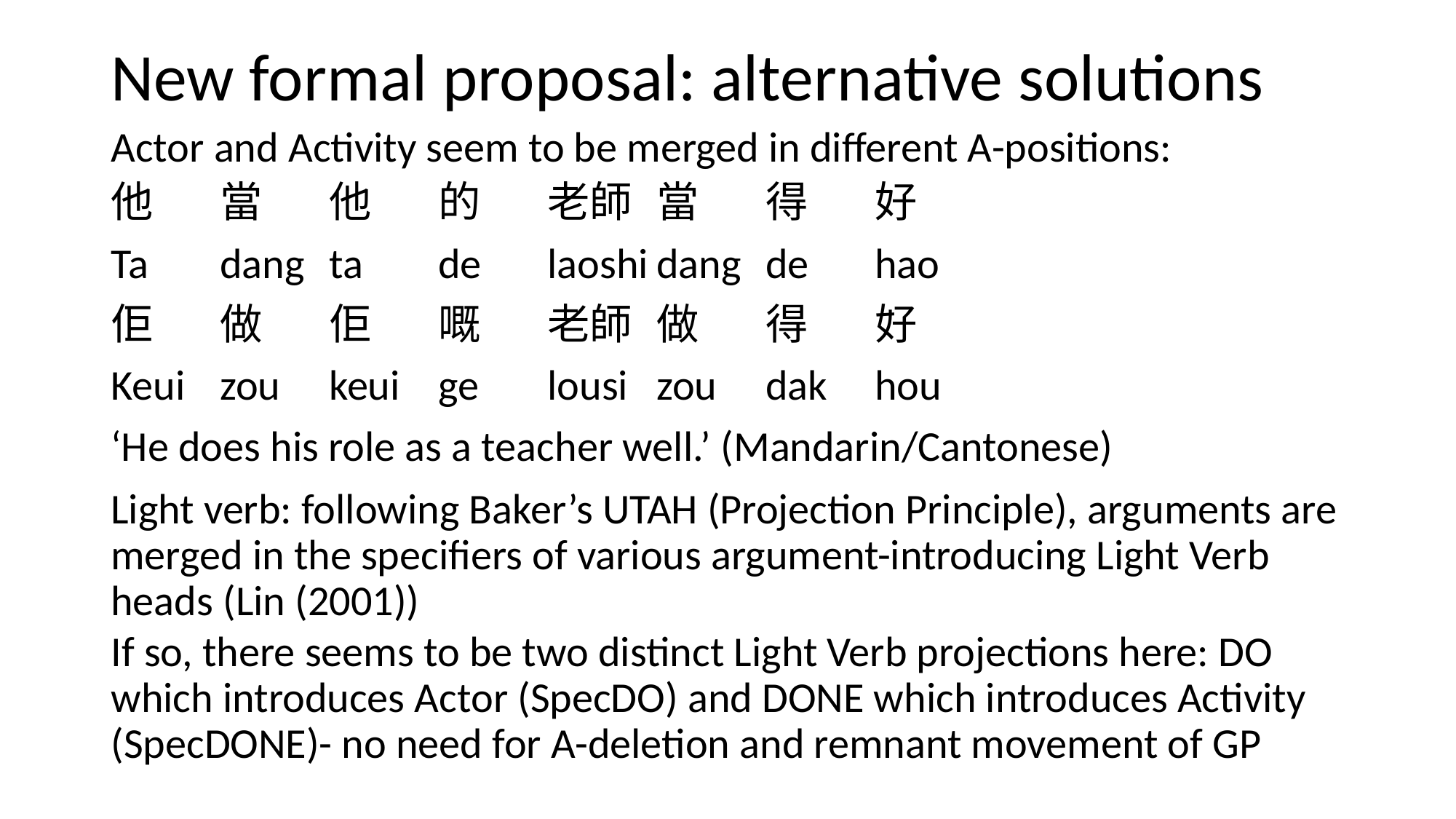

# New formal proposal: alternative solutions
Actor and Activity seem to be merged in different A-positions:
他	當	他	的	老師	當	得	好
Ta	dang	ta	de	laoshi	dang	de	hao
佢	做	佢	嘅	老師	做	得	好
Keui	zou	keui	ge	lousi	zou	dak	hou
‘He does his role as a teacher well.’ (Mandarin/Cantonese)

Light verb: following Baker’s UTAH (Projection Principle), arguments are merged in the specifiers of various argument-introducing Light Verb heads (Lin (2001))
If so, there seems to be two distinct Light Verb projections here: DO which introduces Actor (SpecDO) and DONE which introduces Activity (SpecDONE)- no need for A-deletion and remnant movement of GP